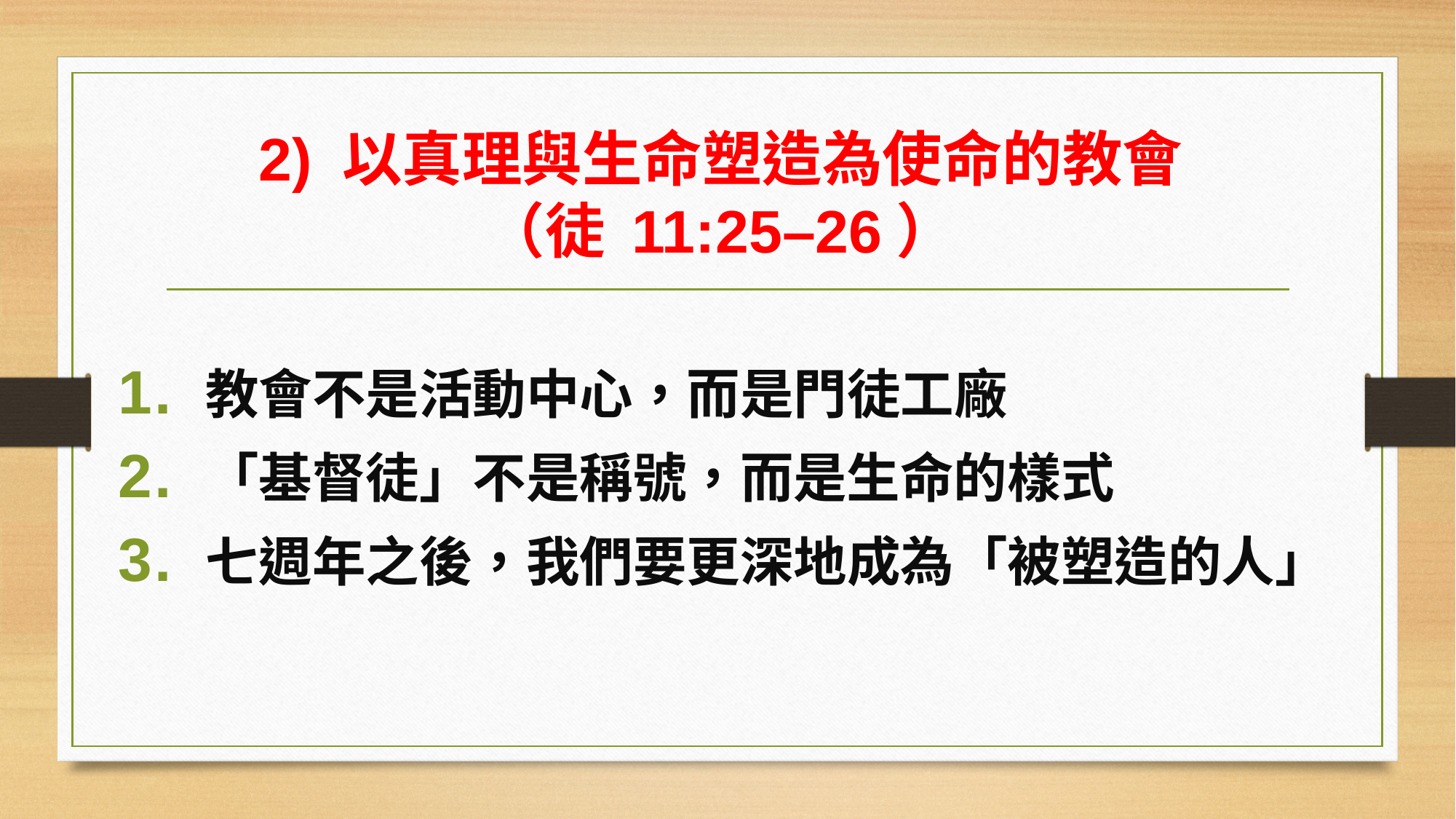

# 2) 以真理與生命塑造為使命的教會 （徒 11:25–26）
教會不是活動中心，而是門徒工廠
「基督徒」不是稱號，而是生命的樣式
七週年之後，我們要更深地成為「被塑造的人」